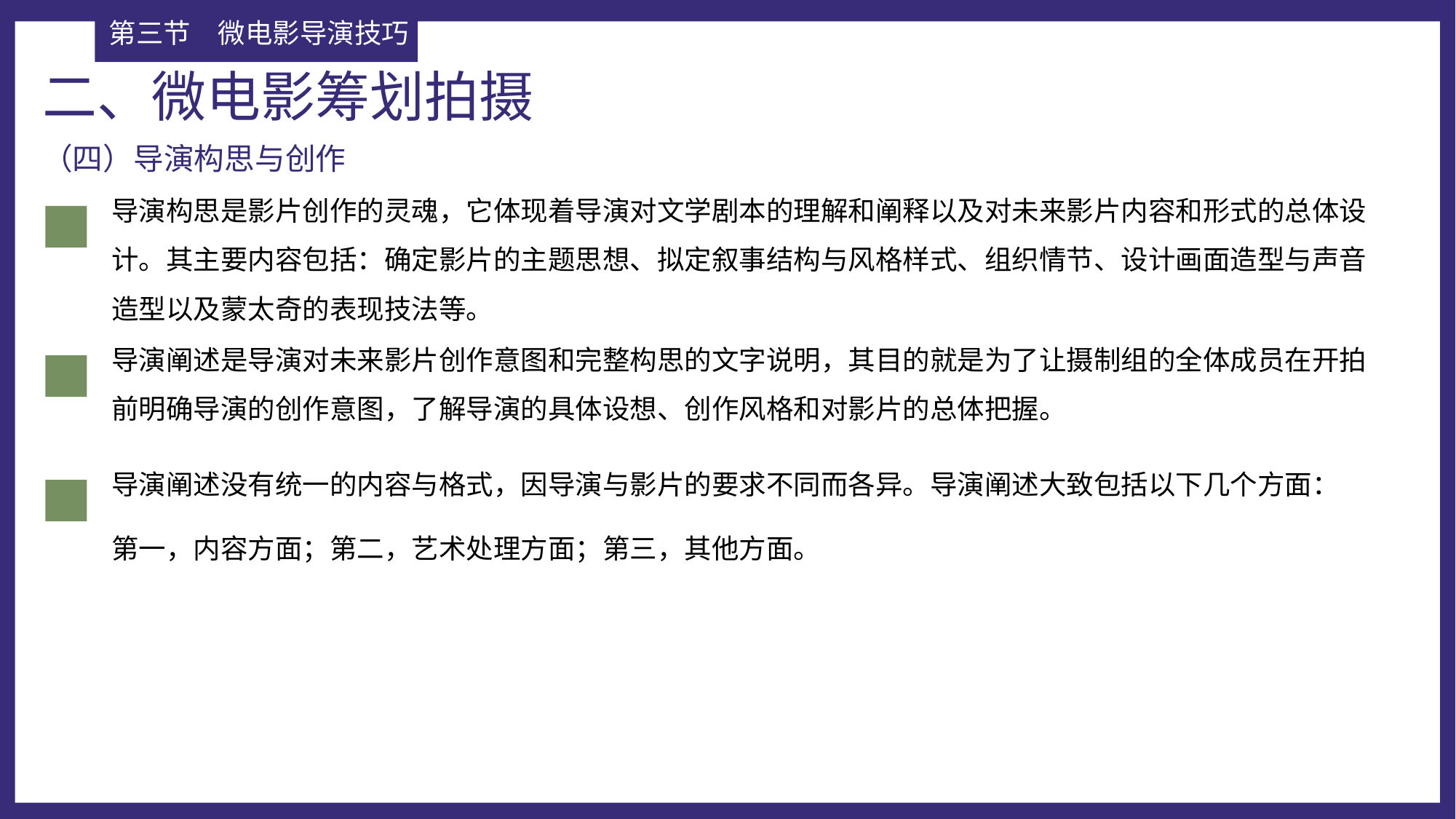

第三节	微电影导演技巧
二、微电影筹划拍摄
（四）导演构思与创作
导演构思是影片创作的灵魂，它体现着导演对文学剧本的理解和阐释以及对未来影片内容和形式的总体设计。其主要内容包括：确定影片的主题思想、拟定叙事结构与风格样式、组织情节、设计画面造型与声音造型以及蒙太奇的表现技法等。

导演阐述是导演对未来影片创作意图和完整构思的文字说明，其目的就是为了让摄制组的全体成员在开拍前明确导演的创作意图，了解导演的具体设想、创作风格和对影片的总体把握。

导演阐述没有统一的内容与格式，因导演与影片的要求不同而各异。导演阐述大致包括以下几个方面：
第一，内容方面；第二，艺术处理方面；第三，其他方面。